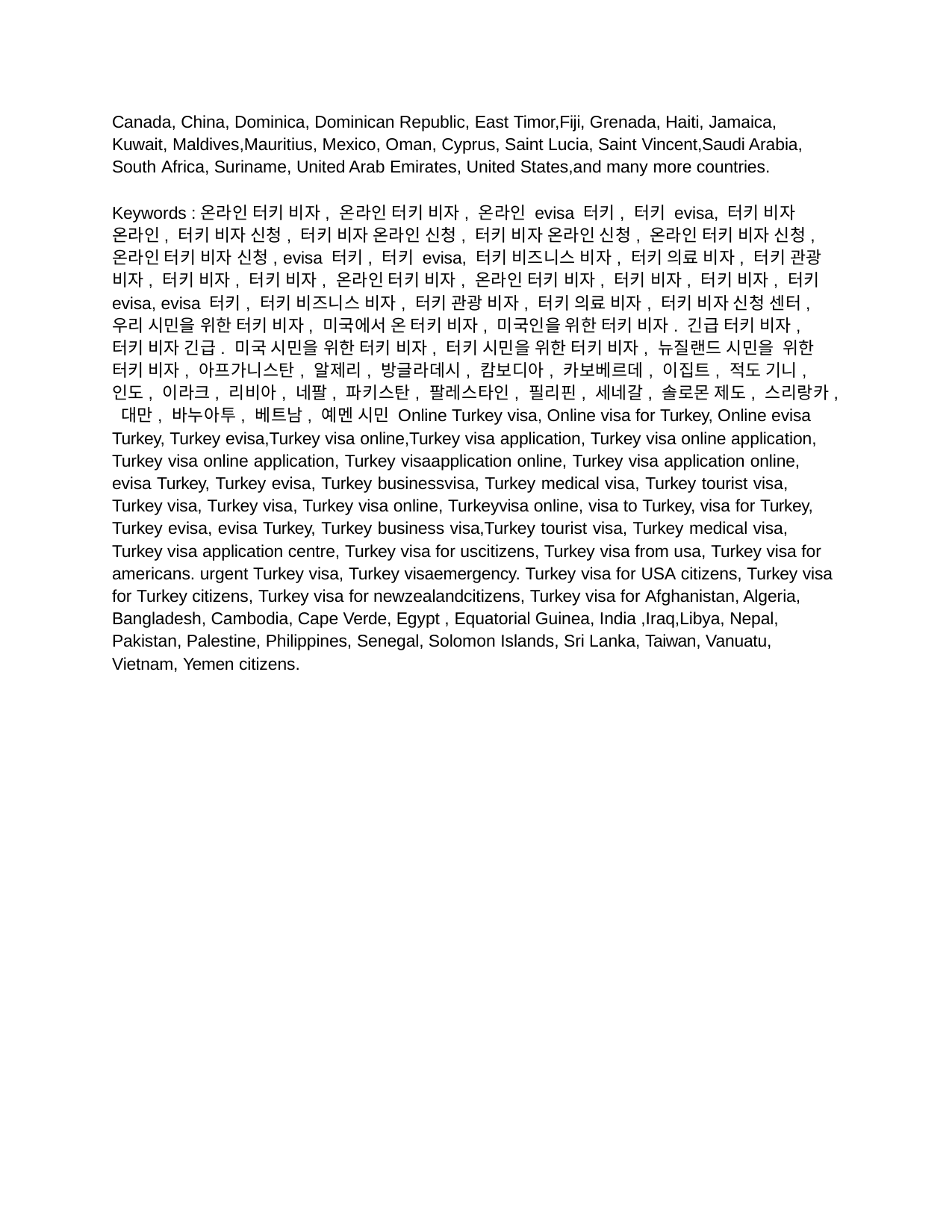

Canada, China, Dominica, Dominican Republic, East Timor,Fiji, Grenada, Haiti, Jamaica,  Kuwait, Maldives,Mauritius, Mexico, Oman, Cyprus, Saint Lucia, Saint Vincent,Saudi Arabia,  South Africa, Suriname, United Arab Emirates, United States,and many more countries.

Keywords :온라인 터키 비자, 온라인 터키 비자, 온라인 evisa 터키, 터키 evisa, 터키 비자  온라인, 터키 비자 신청, 터키 비자 온라인 신청, 터키 비자 온라인 신청, 온라인 터키 비자 신청,  온라인 터키 비자 신청, evisa 터키, 터키 evisa, 터키 비즈니스 비자, 터키 의료 비자, 터키 관광  비자, 터키 비자, 터키 비자, 온라인 터키 비자, 온라인 터키 비자, 터키 비자, 터키 비자, 터키  evisa, evisa 터키, 터키 비즈니스 비자, 터키 관광 비자, 터키 의료 비자, 터키 비자 신청 센터,  우리 시민을 위한 터키 비자, 미국에서 온 터키 비자, 미국인을 위한 터키 비자. 긴급 터키 비자,  터키 비자 긴급. 미국 시민을 위한 터키 비자, 터키 시민을 위한 터키 비자, 뉴질랜드 시민을  위한 터키 비자, 아프가니스탄, 알제리, 방글라데시, 캄보디아, 카보베르데, 이집트, 적도 기니,  인도, 이라크, 리비아, 네팔, 파키스탄, 팔레스타인, 필리핀, 세네갈, 솔로몬 제도, 스리랑카,  대만, 바누아투, 베트남, 예멘 시민 Online Turkey visa, Online visa for Turkey, Online evisa  Turkey, Turkey evisa,Turkey visa online,Turkey visa application, Turkey visa online application,  Turkey visa online application, Turkey visaapplication online, Turkey visa application online,  evisa Turkey, Turkey evisa, Turkey businessvisa, Turkey medical visa, Turkey tourist visa,  Turkey visa, Turkey visa, Turkey visa online, Turkeyvisa online, visa to Turkey, visa for Turkey,  Turkey evisa, evisa Turkey, Turkey business visa,Turkey tourist visa, Turkey medical visa,  Turkey visa application centre, Turkey visa for uscitizens, Turkey visa from usa, Turkey visa for  americans. urgent Turkey visa, Turkey visaemergency. Turkey visa for USA citizens, Turkey visa  for Turkey citizens, Turkey visa for newzealandcitizens, Turkey visa for Afghanistan, Algeria,  Bangladesh, Cambodia, Cape Verde, Egypt , Equatorial Guinea, India ,Iraq,Libya, Nepal,  Pakistan, Palestine, Philippines, Senegal, Solomon Islands, Sri Lanka, Taiwan, Vanuatu,  Vietnam, Yemen citizens.